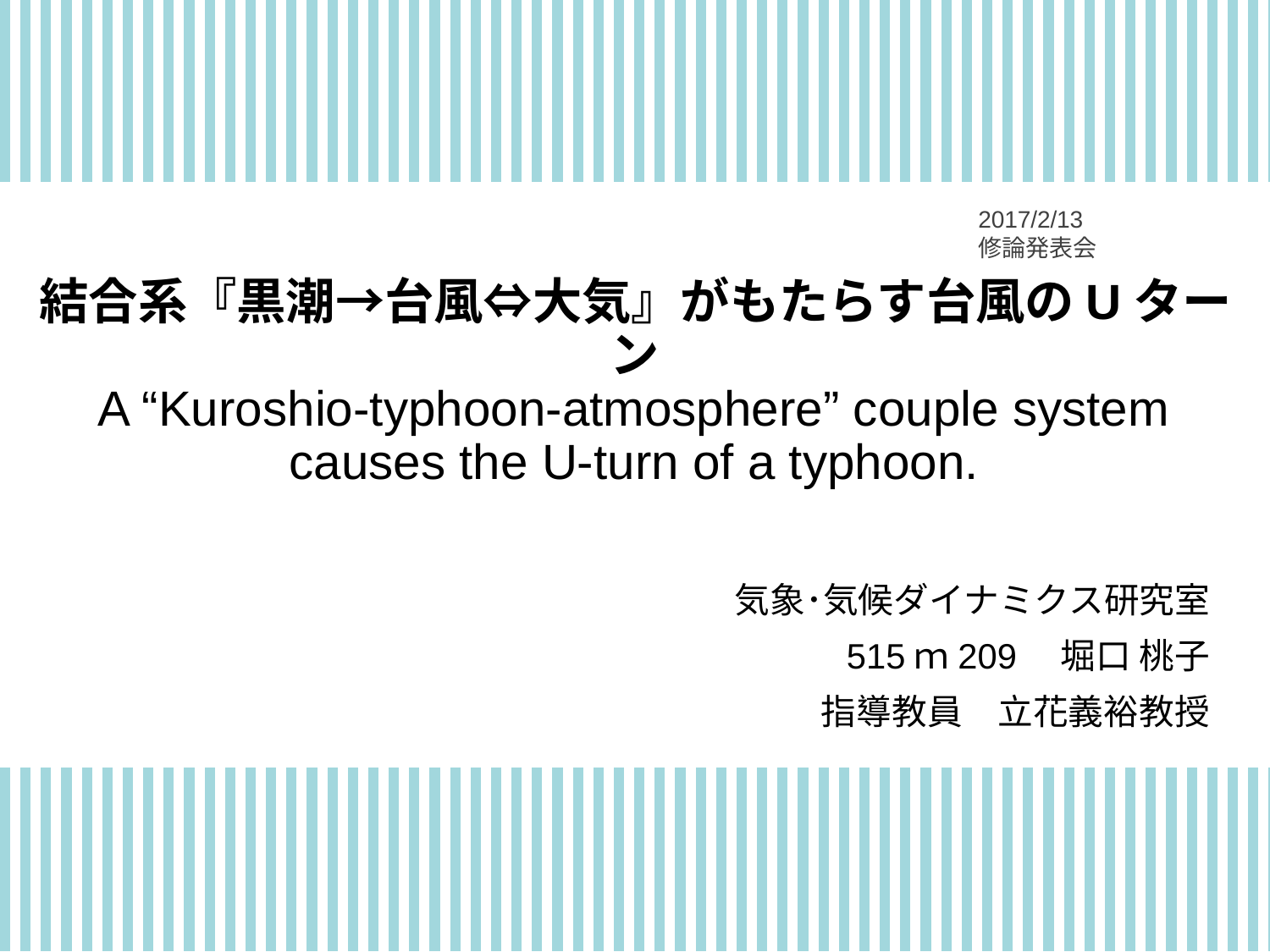

2016/1/31
研ゼミ
# 結合系『黒潮→台風⇔大気』がもたらす台風のUターン A “Kuroshio-typhoon-atmosphere” couple system causes the U-turn of a typhoon.
2017/2/13
修論発表会
気象･気候ダイナミクス研究室
515ｍ209　堀口 桃子
指導教員　立花義裕教授

1